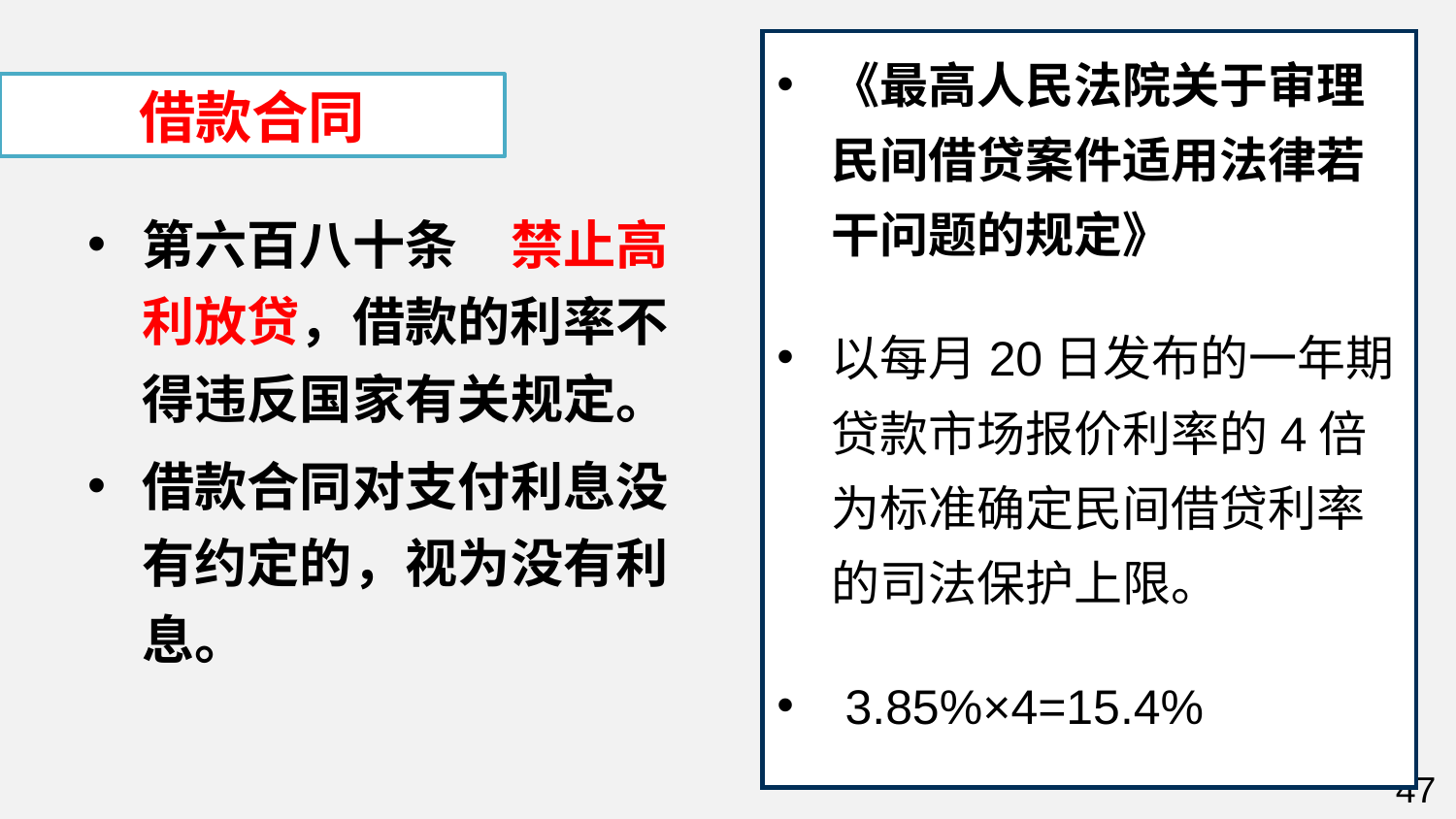

《最高人民法院关于审理民间借贷案件适用法律若干问题的规定》
以每月20日发布的一年期贷款市场报价利率的4倍为标准确定民间借贷利率的司法保护上限。
 3.85%×4=15.4%
借款合同
第六百八十条  禁止高利放贷，借款的利率不得违反国家有关规定。
借款合同对支付利息没有约定的，视为没有利息。
47